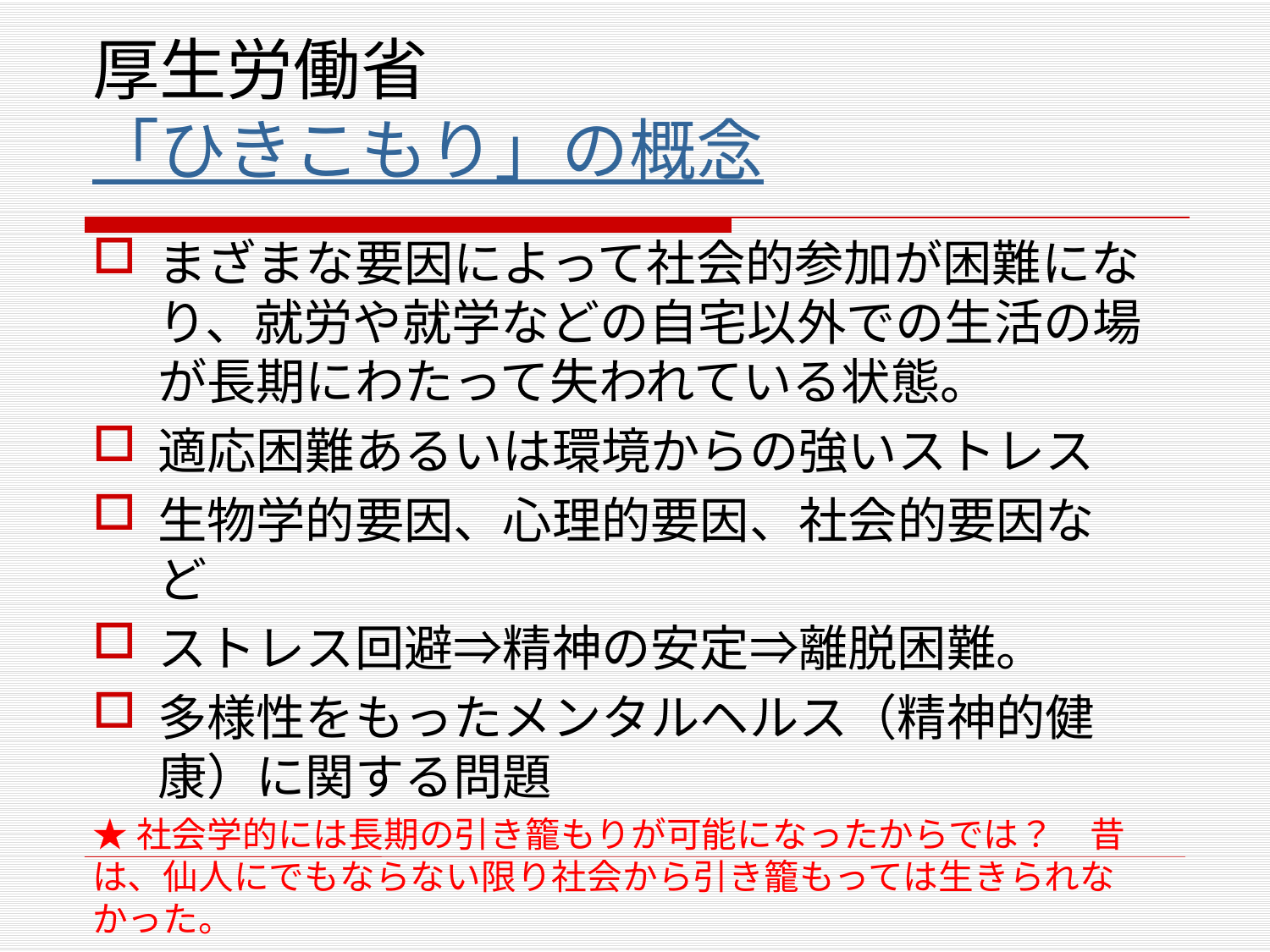

# 厚生労働省 「ひきこもり」の概念
まざまな要因によって社会的参加が困難になり、就労や就学などの自宅以外での生活の場が長期にわたって失われている状態。
適応困難あるいは環境からの強いストレス
生物学的要因、心理的要因、社会的要因など
ストレス回避⇒精神の安定⇒離脱困難。
多様性をもったメンタルヘルス（精神的健康）に関する問題
★社会学的には長期の引き籠もりが可能になったからでは？　昔は、仙人にでもならない限り社会から引き籠もっては生きられなかった。